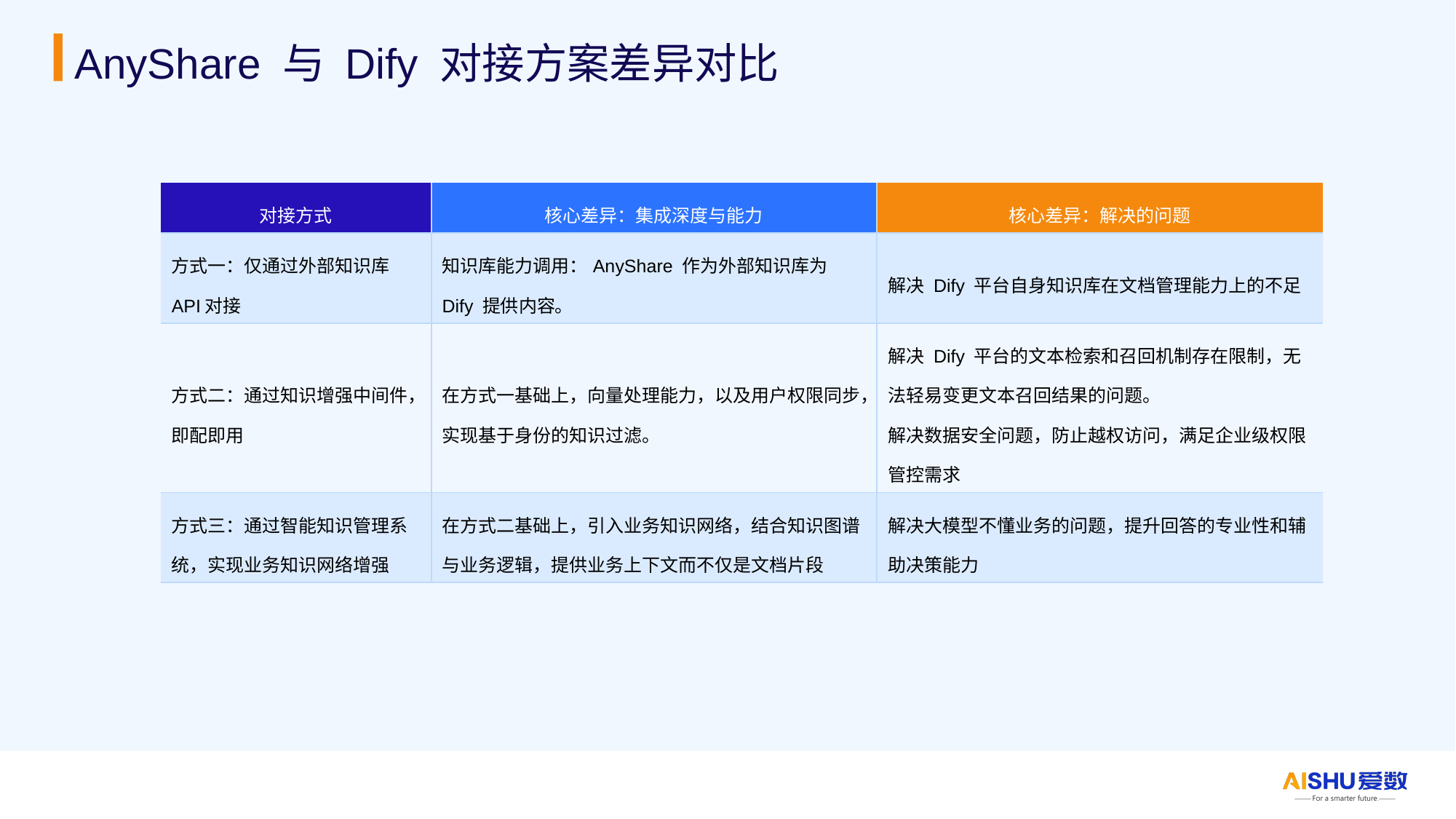

# AnyShare 与 Dify 对接方案差异对比
| 对接方式 | 核心差异：集成深度与能力 | 核心差异：解决的问题 |
| --- | --- | --- |
| 方式一：仅通过外部知识库API对接 | 知识库能力调用：AnyShare 作为外部知识库为 Dify 提供内容。 | 解决 Dify 平台自身知识库在文档管理能力上的不足 |
| 方式二：通过知识增强中间件，即配即用 | 在方式一基础上，向量处理能力，以及用户权限同步，实现基于身份的知识过滤。 | 解决 Dify 平台的文本检索和召回机制存在限制，无法轻易变更文本召回结果的问题。 解决数据安全问题，防止越权访问，满足企业级权限管控需求 |
| 方式三：通过智能知识管理系统，实现业务知识网络增强 | 在方式二基础上，引入业务知识网络，结合知识图谱与业务逻辑，提供业务上下文而不仅是文档片段 | 解决大模型不懂业务的问题，提升回答的专业性和辅助决策能力 |